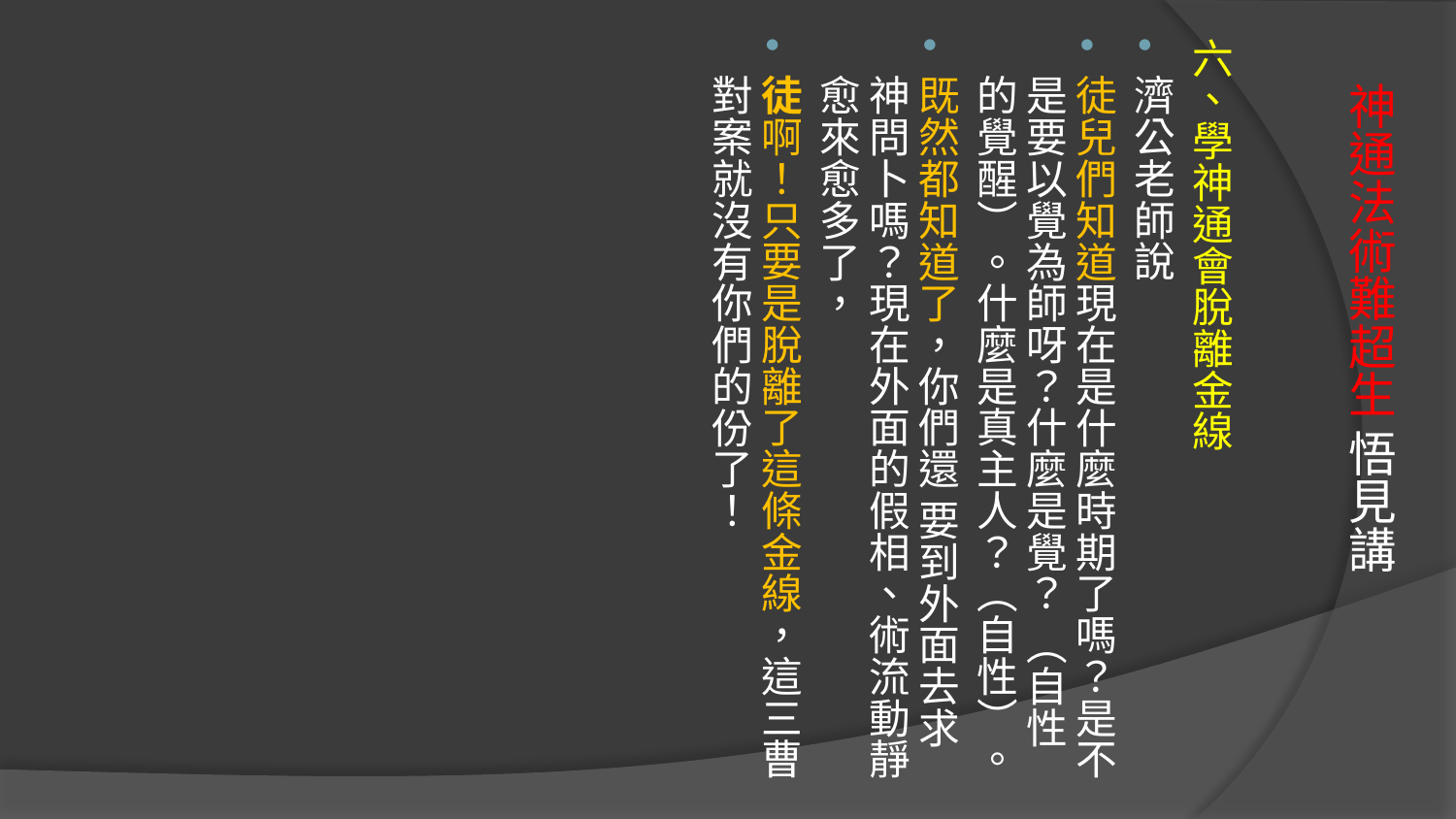

六、學神通會脫離金線
濟公老師說
徒兒們知道現在是什麼時期了嗎？是不是要以覺為師呀？什麼是覺？ （自性的覺醒）。什麼是真主人？（自性）。
既然都知道了，你們還 要到外面去求神問卜嗎？現在外面的假相、術流動靜愈來愈多了，
徒啊！只要是脫離了這條金線，這三曹對案就沒有你們的份了！

# 神通法術難超生 悟見講